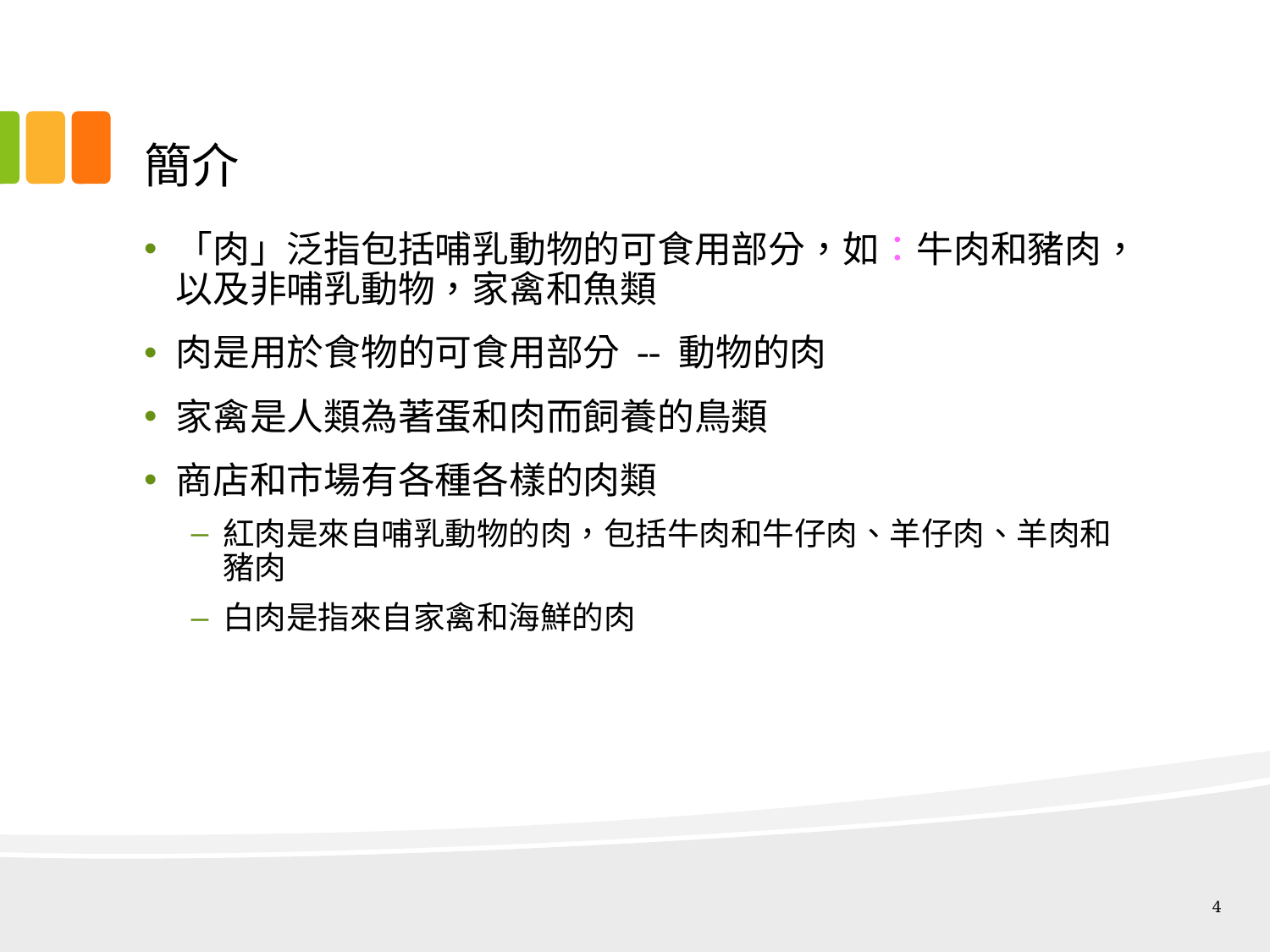

# 簡介
「肉」泛指包括哺乳動物的可食用部分，如：牛肉和豬肉，以及非哺乳動物，家禽和魚類
肉是用於食物的可食用部分 -- 動物的肉
家禽是人類為著蛋和肉而飼養的鳥類
商店和市場有各種各樣的肉類
紅肉是來自哺乳動物的肉，包括牛肉和牛仔肉、羊仔肉、羊肉和豬肉
白肉是指來自家禽和海鮮的肉
4